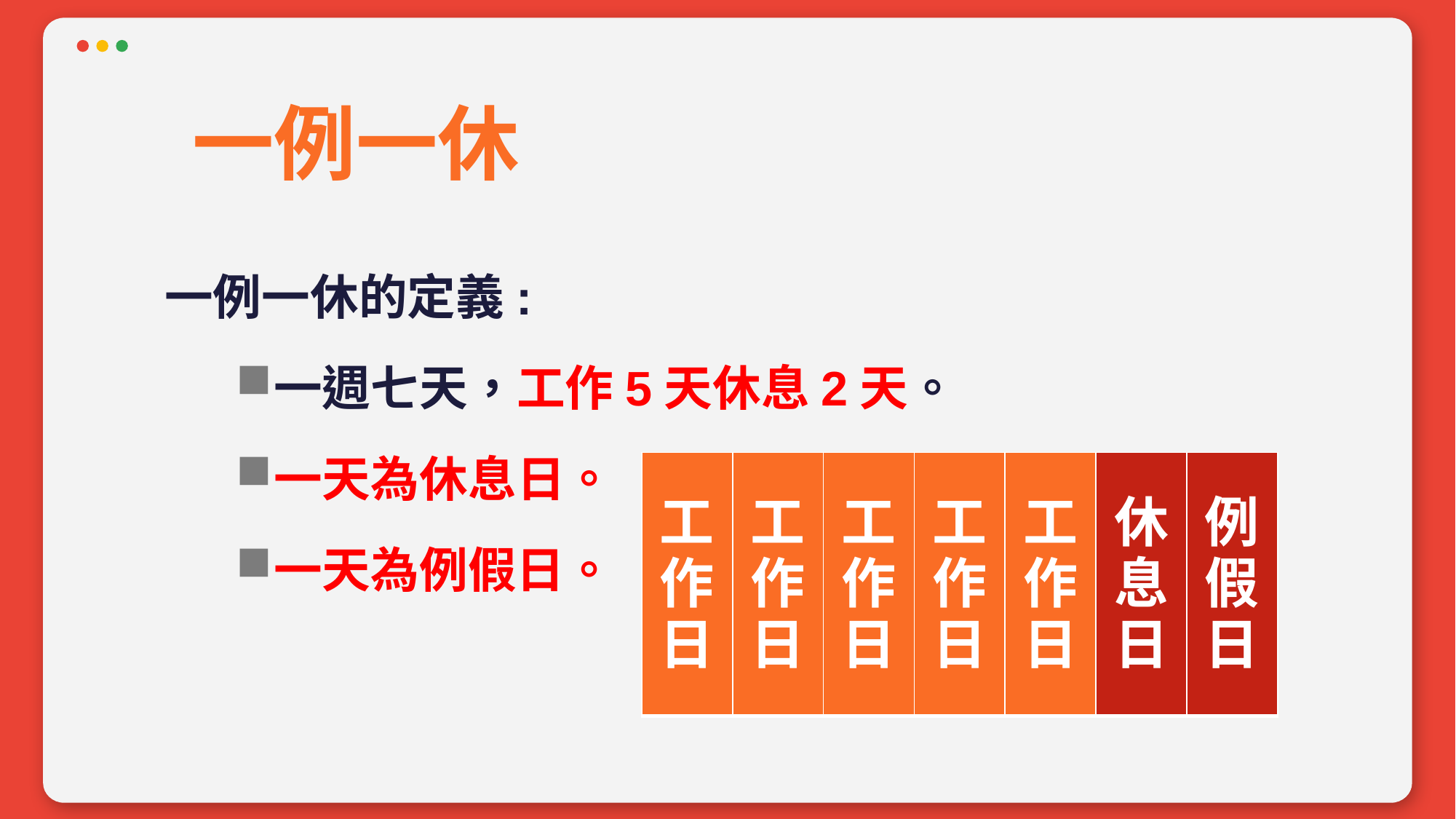

一例一休
一例一休的定義:
一週七天，工作5天休息2天。
一天為休息日。
一天為例假日。

| 工 作 日 | 工 作 日 | 工 作 日 | 工 作 日 | 工 作 日 | 休 息 日 | 例 假 日 |
| --- | --- | --- | --- | --- | --- | --- |